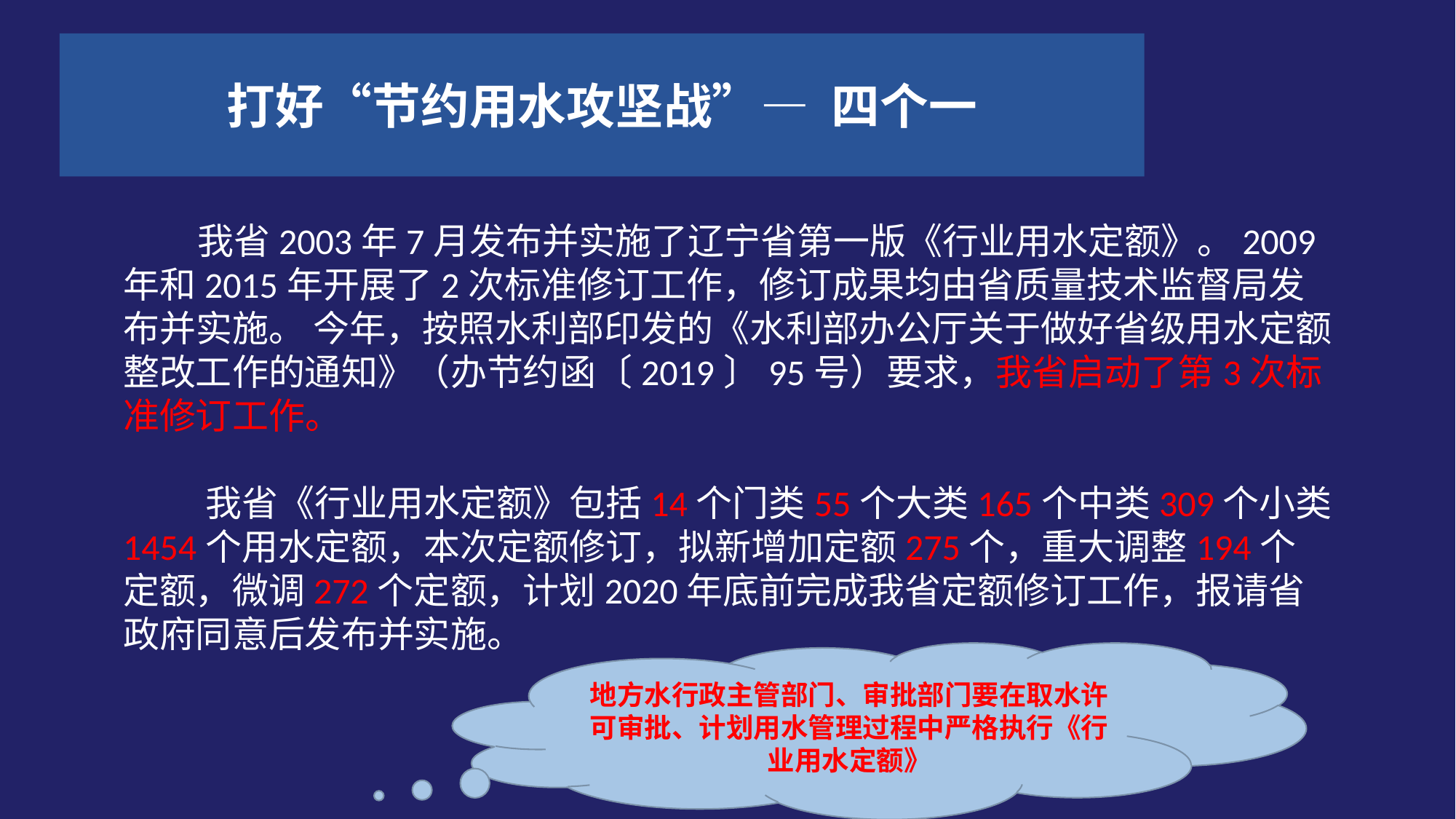

打好“节约用水攻坚战”—  四个一
        我省2003年7月发布并实施了辽宁省第一版《行业用水定额》。2009年和2015年开展了2次标准修订工作，修订成果均由省质量技术监督局发布并实施。 今年，按照水利部印发的《水利部办公厅关于做好省级用水定额整改工作的通知》（办节约函〔2019〕95号）要求，我省启动了第3次标准修订工作。

         我省《行业用水定额》包括14个门类55个大类165个中类309个小类1454个用水定额，本次定额修订，拟新增加定额275个，重大调整194个定额，微调272个定额，计划2020年底前完成我省定额修订工作，报请省政府同意后发布并实施。

地方水行政主管部门、审批部门要在取水许可审批、计划用水管理过程中严格执行《行业用水定额》